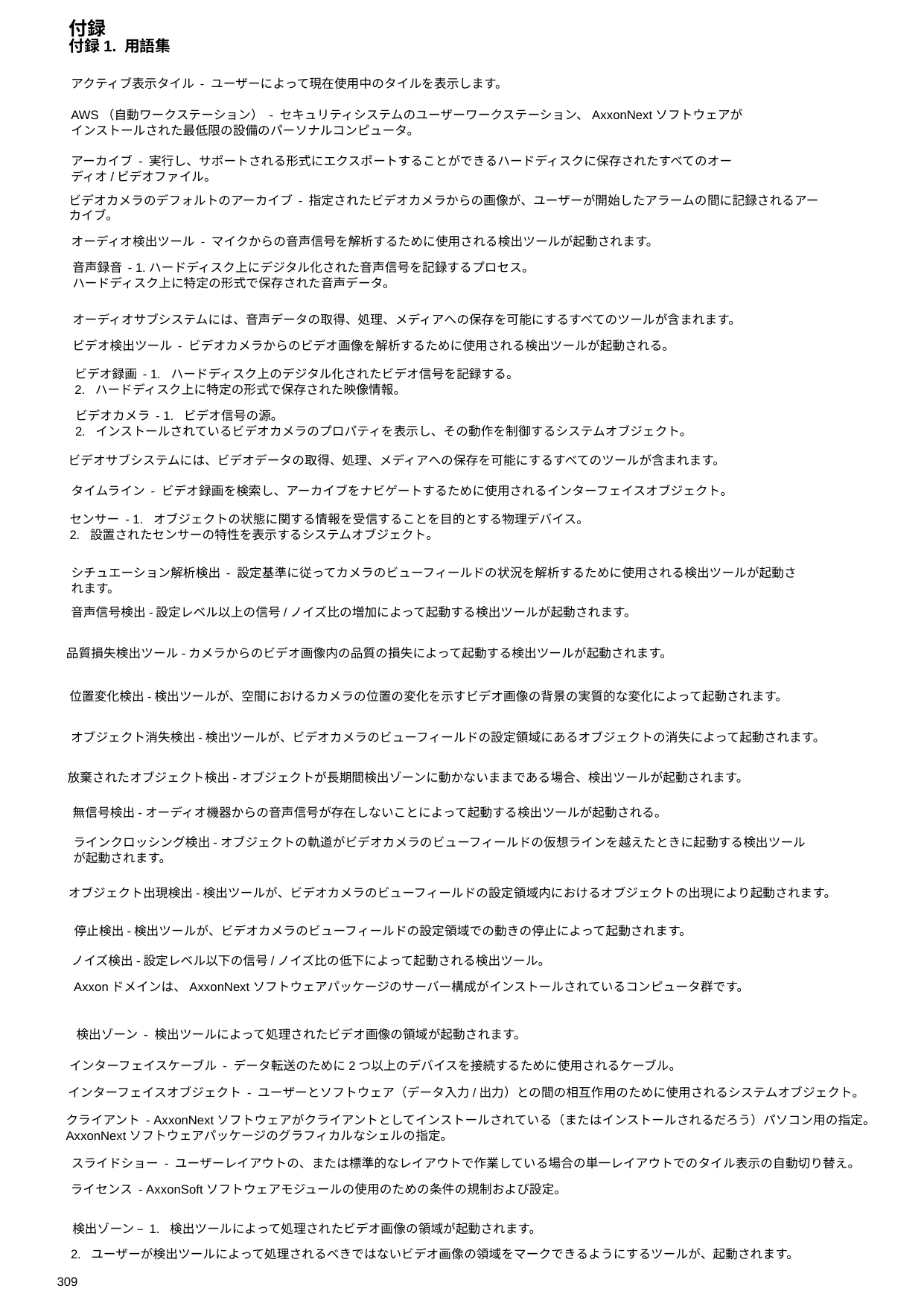

付録
付録1. 用語集
アクティブ表示タイル - ユーザーによって現在使用中のタイルを表示します。

AWS（自動ワークステーション） - セキュリティシステムのユーザーワークステーション、AxxonNextソフトウェアがインストールされた最低限の設備のパーソナルコンピュータ。

アーカイブ - 実行し、サポートされる形式にエクスポートすることができるハードディスクに保存されたすべてのオーディオ/ビデオファイル。
ビデオカメラのデフォルトのアーカイブ - 指定されたビデオカメラからの画像が、ユーザーが開始したアラームの間に記録されるアーカイブ。
オーディオ検出ツール - マイクからの音声信号を解析するために使用される検出ツールが起動されます。
音声録音 - 1.ハードディスク上にデジタル化された音声信号を記録するプロセス。
ハードディスク上に特定の形式で保存された音声データ。
オーディオサブシステムには、音声データの取得、処理、メディアへの保存を可能にするすべてのツールが含まれます。
ビデオ検出ツール - ビデオカメラからのビデオ画像を解析するために使用される検出ツールが起動される。
ビデオ録画 - 1.  ハードディスク上のデジタル化されたビデオ信号を記録する。
2.  ハードディスク上に特定の形式で保存された映像情報。
ビデオカメラ - 1.  ビデオ信号の源。
2.  インストールされているビデオカメラのプロパティを表示し、その動作を制御するシステムオブジェクト。
ビデオサブシステムには、ビデオデータの取得、処理、メディアへの保存を可能にするすべてのツールが含まれます。
タイムライン - ビデオ録画を検索し、アーカイブをナビゲートするために使用されるインターフェイスオブジェクト。
センサー - 1.  オブジェクトの状態に関する情報を受信することを目的とする物理デバイス。
2.  設置されたセンサーの特性を表示するシステムオブジェクト。
シチュエーション解析検出 - 設定基準に従ってカメラのビューフィールドの状況を解析するために使用される検出ツールが起動されます。
音声信号検出-設定レベル以上の信号/ノイズ比の増加によって起動する検出ツールが起動されます。
品質損失検出ツール-カメラからのビデオ画像内の品質の損失によって起動する検出ツールが起動されます。
位置変化検出-検出ツールが、空間におけるカメラの位置の変化を示すビデオ画像の背景の実質的な変化によって起動されます。
オブジェクト消失検出-検出ツールが、ビデオカメラのビューフィールドの設定領域にあるオブジェクトの消失によって起動されます。
放棄されたオブジェクト検出-オブジェクトが長期間検出ゾーンに動かないままである場合、検出ツールが起動されます。
無信号検出-オーディオ機器からの音声信号が存在しないことによって起動する検出ツールが起動される。
ラインクロッシング検出-オブジェクトの軌道がビデオカメラのビューフィールドの仮想ラインを越えたときに起動する検出ツールが起動されます。
オブジェクト出現検出-検出ツールが、ビデオカメラのビューフィールドの設定領域内におけるオブジェクトの出現により起動されます。
停止検出-検出ツールが、ビデオカメラのビューフィールドの設定領域での動きの停止によって起動されます。
ノイズ検出-設定レベル以下の信号/ノイズ比の低下によって起動される検出ツール。
Axxonドメインは、AxxonNextソフトウェアパッケージのサーバー構成がインストールされているコンピュータ群です。
検出ゾーン - 検出ツールによって処理されたビデオ画像の領域が起動されます。
インターフェイスケーブル - データ転送のために2つ以上のデバイスを接続するために使用されるケーブル。
インターフェイスオブジェクト - ユーザーとソフトウェア（データ入力/出力）との間の相互作用のために使用されるシステムオブジェクト。
クライアント - AxxonNextソフトウェアがクライアントとしてインストールされている（またはインストールされるだろう）パソコン用の指定。
AxxonNextソフトウェアパッケージのグラフィカルなシェルの指定。
スライドショー - ユーザーレイアウトの、または標準的なレイアウトで作業している場合の単一レイアウトでのタイル表示の自動切り替え。
ライセンス - AxxonSoftソフトウェアモジュールの使用のための条件の規制および設定。
検出ゾーン – 1.  検出ツールによって処理されたビデオ画像の領域が起動されます。
2.  ユーザーが検出ツールによって処理されるべきではないビデオ画像の領域をマークできるようにするツールが、起動されます。
309